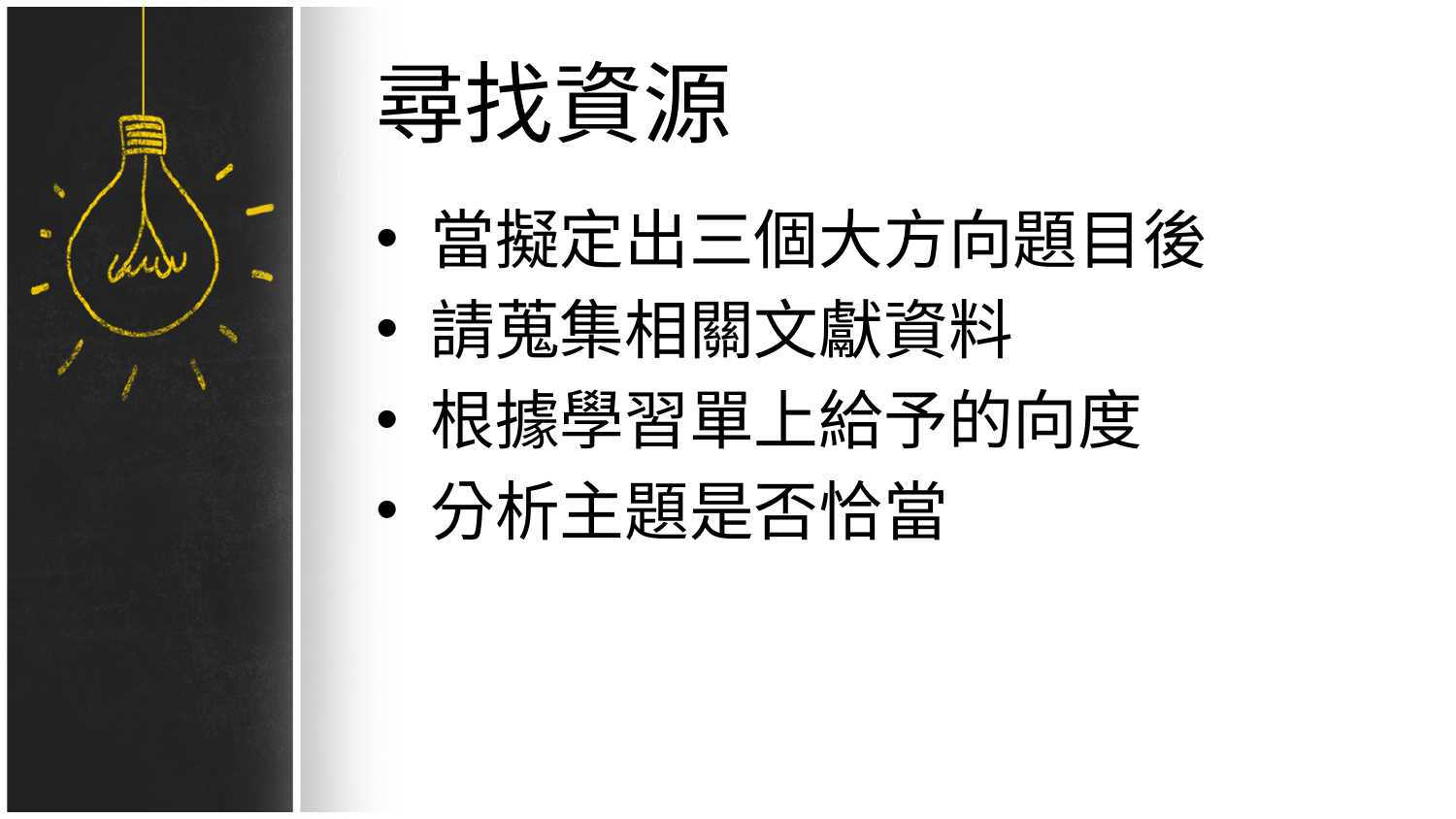

# 尋找資源
當擬定出三個大方向題目後
請蒐集相關文獻資料
根據學習單上給予的向度
分析主題是否恰當